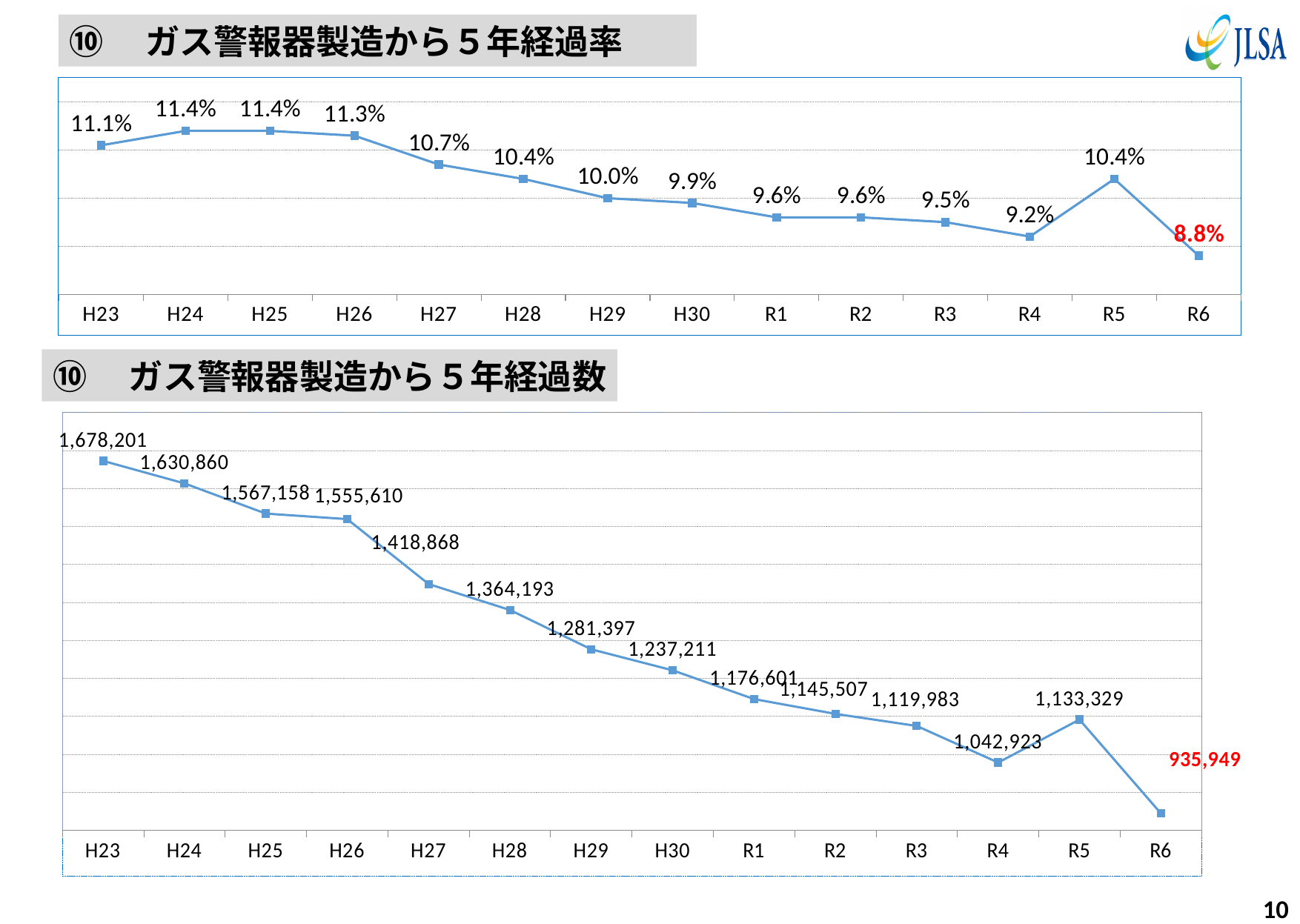

⑩　ガス警報器製造から５年経過率

### Chart

| Category | ガス警報器 製造から５年経過 |
|---|---|
| H23 | 0.111 |
| H24 | 0.114 |
| H25 | 0.114 |
| H26 | 0.113 |
| H27 | 0.107 |
| H28 | 0.104 |
| H29 | 0.1 |
| H30 | 0.099 |
| R1 | 0.096 |
| R2 | 0.096 |
| R3 | 0.095 |
| R4 | 0.092 |
| R5 | 0.104 |
| R6 | 0.088 |
⑩　ガス警報器製造から５年経過数

### Chart

| Category | 経過台数 |
|---|---|
| H23 | 1678201.0 |
| H24 | 1630860.0 |
| H25 | 1567158.0 |
| H26 | 1555610.0 |
| H27 | 1418868.0 |
| H28 | 1364193.0 |
| H29 | 1281397.0 |
| H30 | 1237211.0 |
| R1 | 1176601.0 |
| R2 | 1145507.0 |
| R3 | 1119983.0 |
| R4 | 1042923.0 |
| R5 | 1133329.0 |
| R6 | 935949.0 |
10